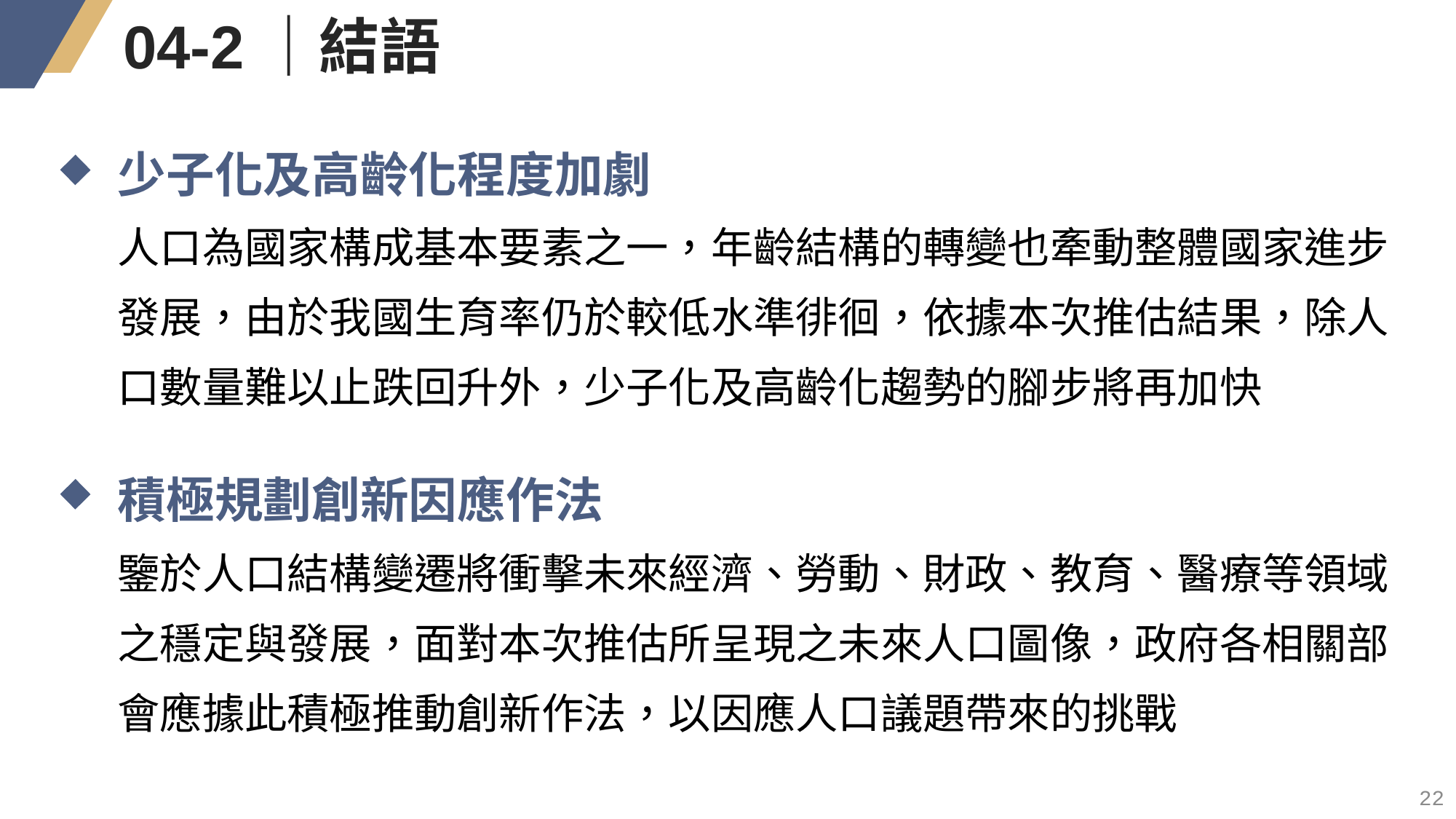

04-2｜結語
少子化及高齡化程度加劇
人口為國家構成基本要素之一，年齡結構的轉變也牽動整體國家進步發展，由於我國生育率仍於較低水準徘徊，依據本次推估結果，除人口數量難以止跌回升外，少子化及高齡化趨勢的腳步將再加快

積極規劃創新因應作法
鑒於人口結構變遷將衝擊未來經濟、勞動、財政、教育、醫療等領域之穩定與發展，面對本次推估所呈現之未來人口圖像，政府各相關部會應據此積極推動創新作法，以因應人口議題帶來的挑戰

22